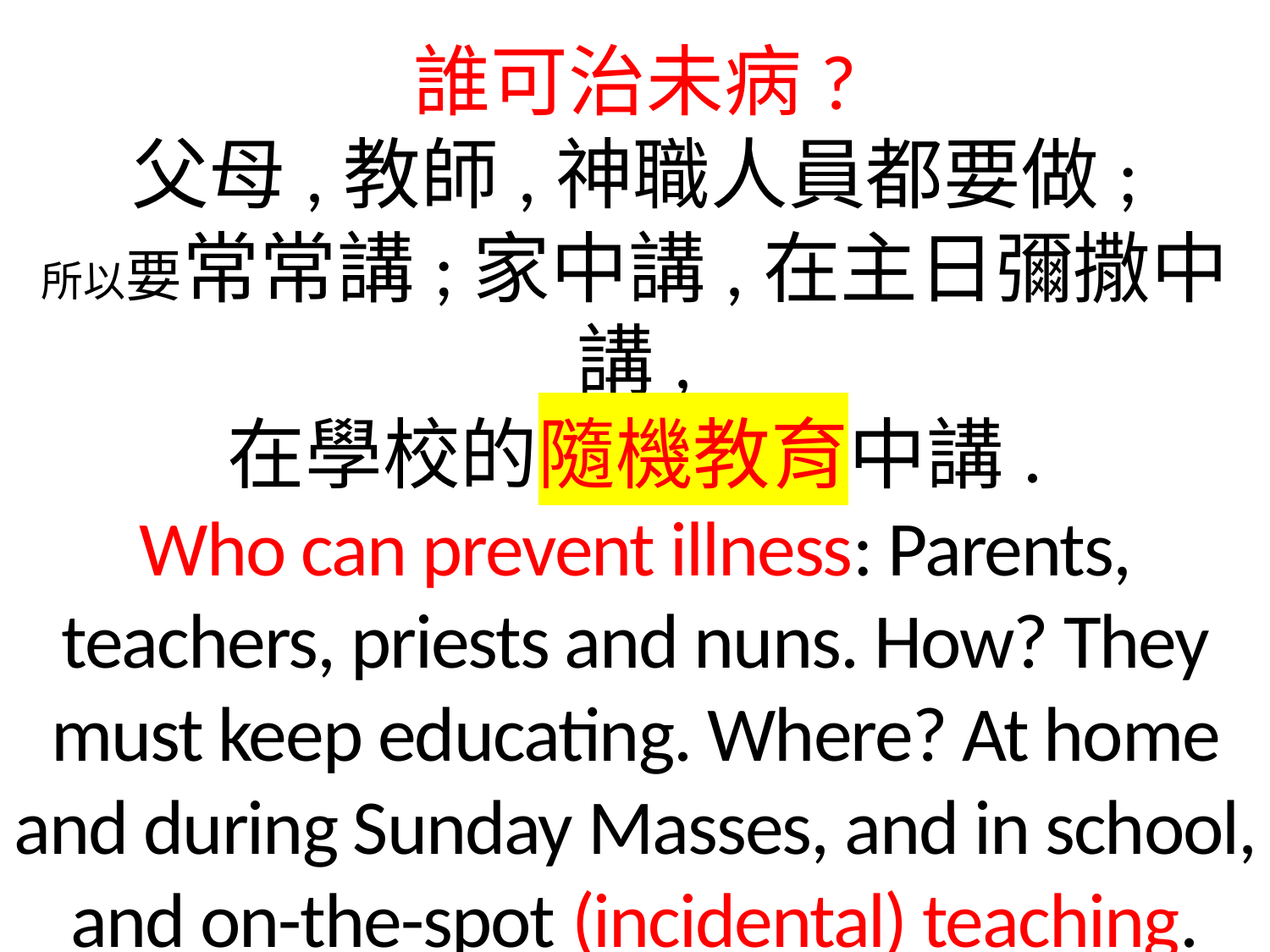

誰可治未病?
父母,教師,神職人員都要做;
所以要常常講;家中講,在主日彌撒中講,
在學校的隨機教育中講.
Who can prevent illness: Parents, teachers, priests and nuns. How? They must keep educating. Where? At home and during Sunday Masses, and in school,
and on-the-spot (incidental) teaching.